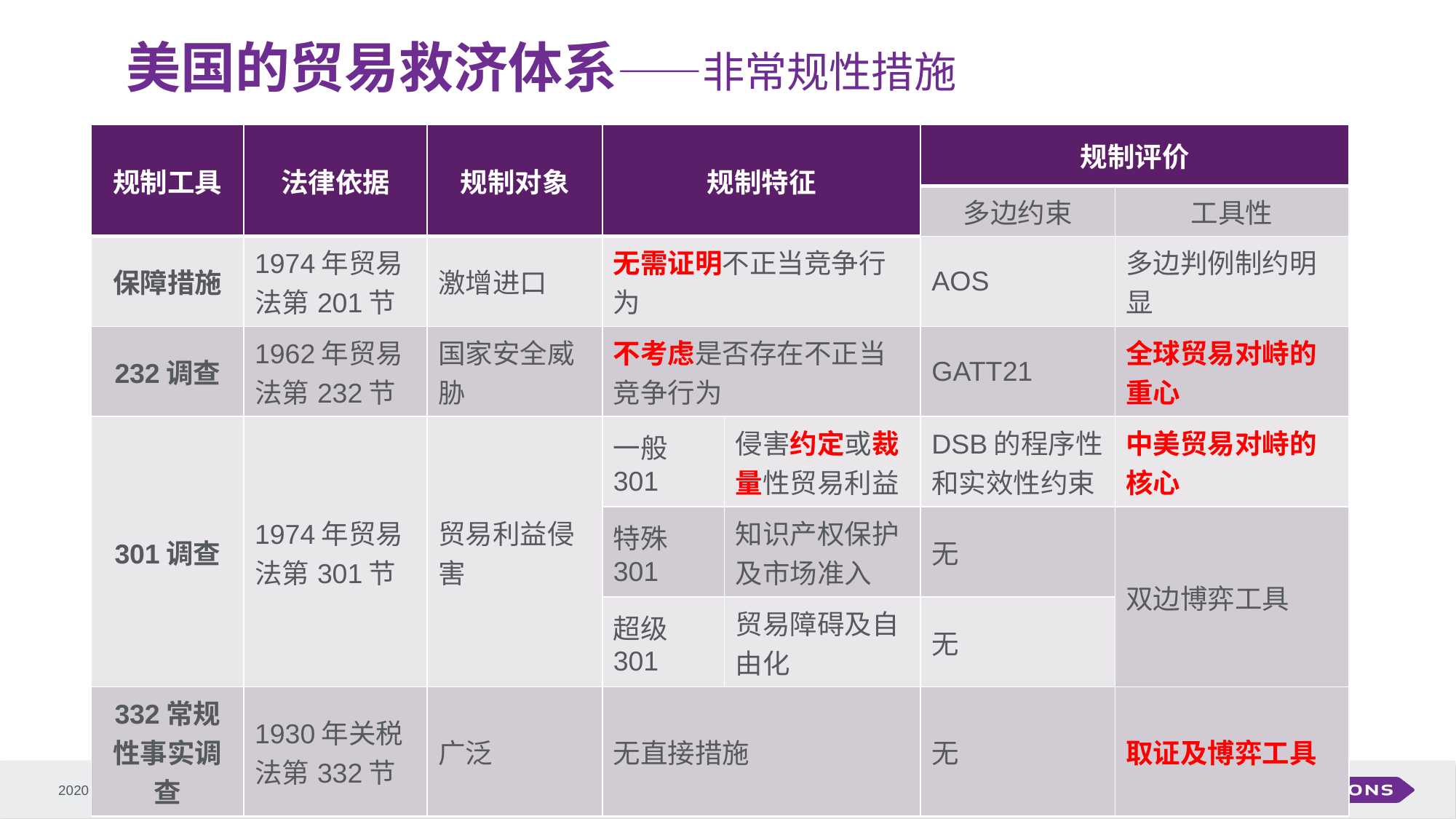

# 美国的贸易救济体系——非常规性措施
| 规制工具 | 法律依据 | 规制对象 | 规制特征 |  | 规制评价 |  |
| --- | --- | --- | --- | --- | --- | --- |
|  |  |  |  |  | 多边约束 | 工具性 |
| 保障措施 | 1974年贸易法第201节 | 激增进口 | 无需证明不正当竞争行为 |  | AOS | 多边判例制约明显 |
| 232调查 | 1962年贸易法第232节 | 国家安全威胁 | 不考虑是否存在不正当竞争行为 |  | GATT21 | 全球贸易对峙的重心 |
| 301调查 | 1974年贸易法第301节 | 贸易利益侵害 | 一般301 | 侵害约定或裁量性贸易利益 | DSB的程序性和实效性约束 | 中美贸易对峙的核心 |
|  |  |  | 特殊301 | 知识产权保护及市场准入 | 无 | 双边博弈工具 |
|  |  |  | 超级301 | 贸易障碍及自由化 | 无 |  |
| 332常规性事实调查 | 1930年关税法第332节 | 广泛 | 无直接措施 |  | 无 | 取证及博弈工具 |
11
山东省商务厅
2020年8月13日